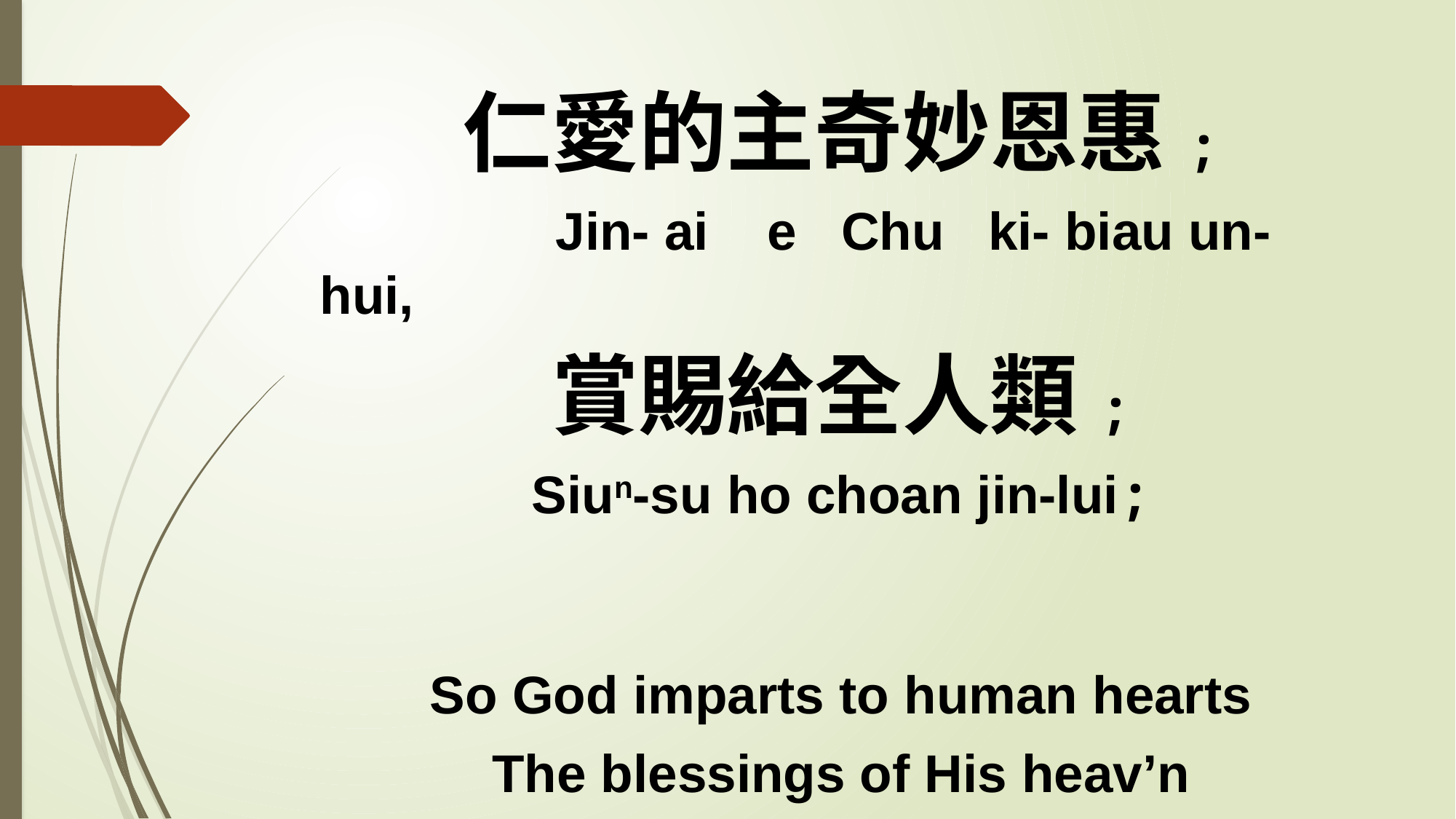

仁愛的主奇妙恩惠;
                Jin- ai    e   Chu   ki- biau un-hui,
賞賜給全人類;
Siun-su ho choan jin-lui;

So God imparts to human hearts
The blessings of His heav’n